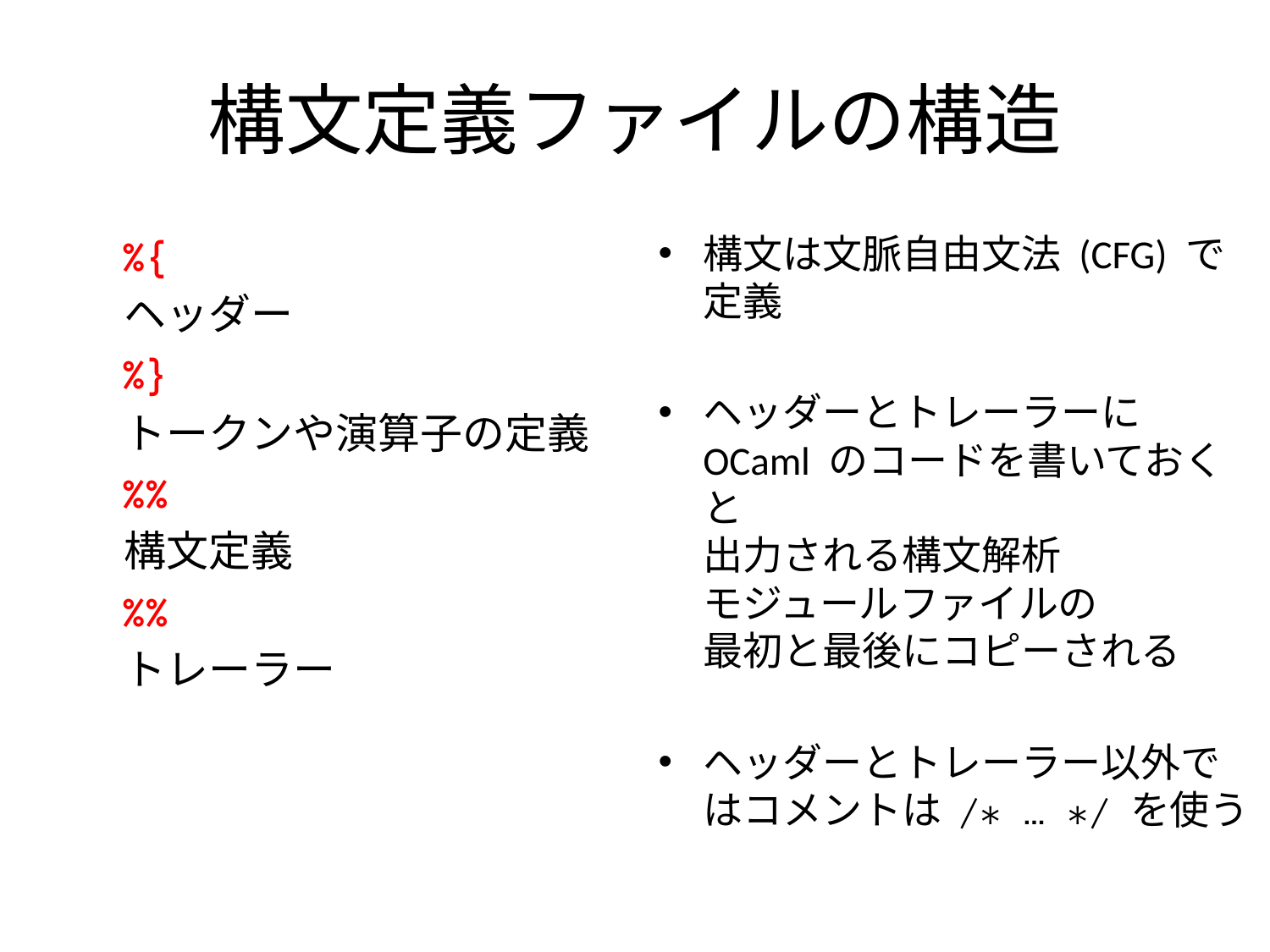

# 構文定義ファイルの構造
%{
ヘッダー
%}
トークンや演算子の定義
%%
構文定義
%%
トレーラー
構文は文脈自由文法 (CFG) で定義

ヘッダーとトレーラーに
OCaml のコードを書いておくと
出力される構文解析
モジュールファイルの
最初と最後にコピーされる

ヘッダーとトレーラー以外ではコメントは /* … */ を使う